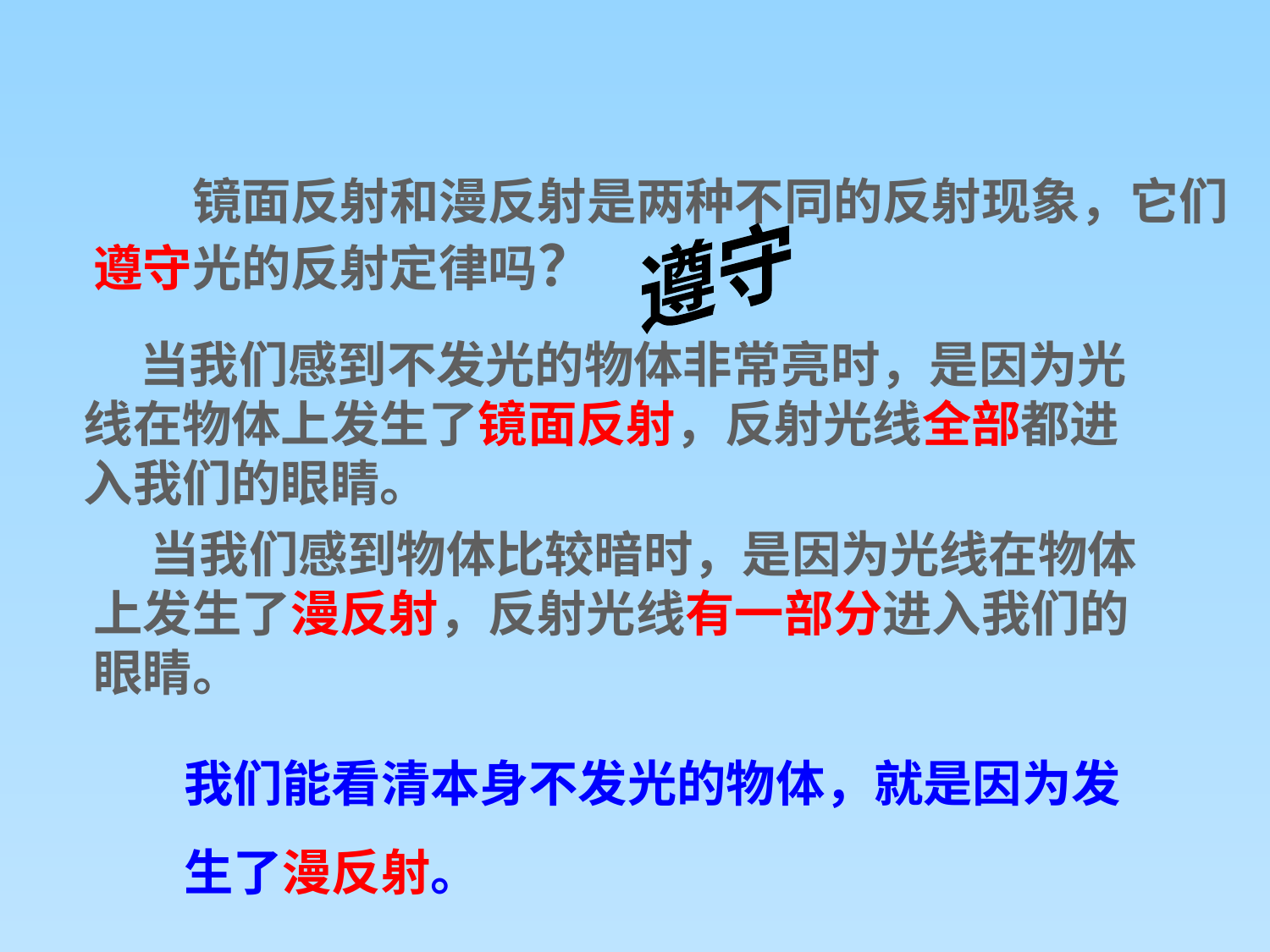

镜面反射和漫反射是两种不同的反射现象，它们遵守光的反射定律吗？
遵守
    当我们感到不发光的物体非常亮时，是因为光线在物体上发生了镜面反射，反射光线全部都进入我们的眼睛。
    当我们感到物体比较暗时，是因为光线在物体上发生了漫反射，反射光线有一部分进入我们的眼睛。
我们能看清本身不发光的物体，就是因为发生了漫反射。